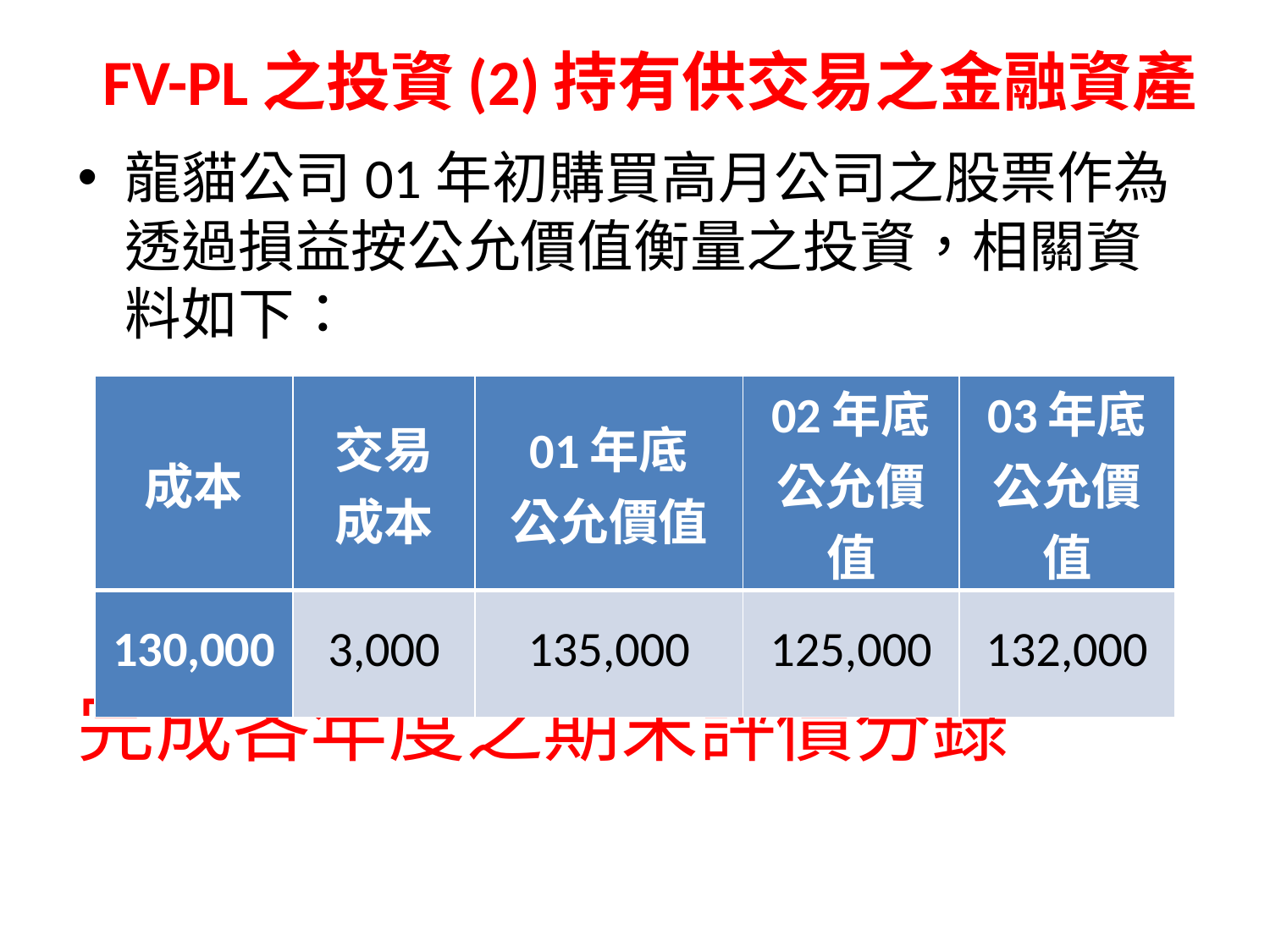

# FV-PL之投資(2)持有供交易之金融資產
龍貓公司01年初購買高月公司之股票作為透過損益按公允價值衡量之投資，相關資料如下：

完成各年度之期末評價分錄

| 成本 | 交易 成本 | 01年底 公允價值 | 02年底 公允價值 | 03年底 公允價值 |
| --- | --- | --- | --- | --- |
| 130,000 | 3,000 | 135,000 | 125,000 | 132,000 |